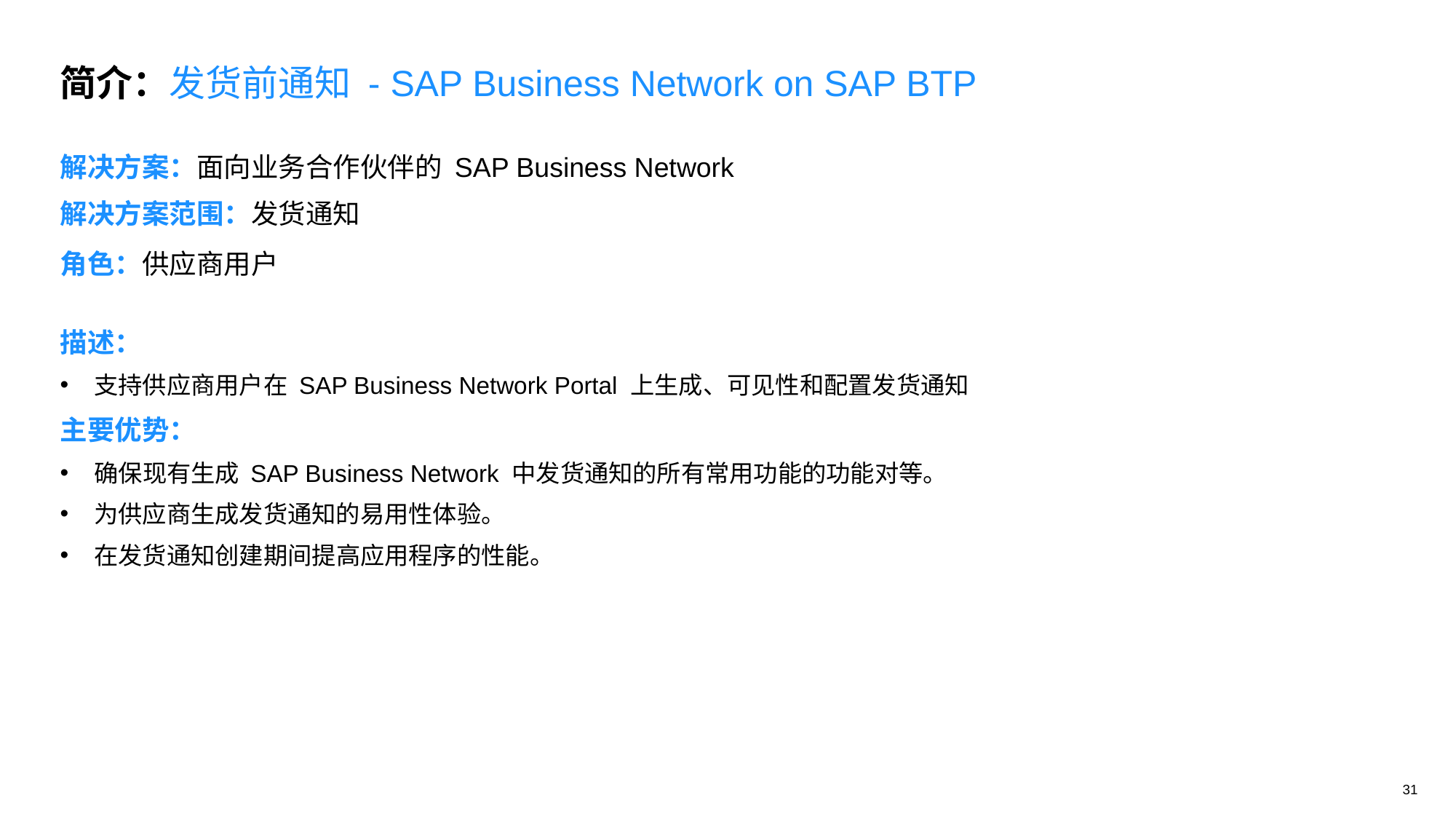

简介：发货前通知 - SAP Business Network on SAP BTP
解决方案：面向业务合作伙伴的 SAP Business Network
# 解决方案范围：发货通知
角色：供应商用户
描述：
支持供应商用户在 SAP Business Network Portal 上生成、可见性和配置发货通知
主要优势：
确保现有生成 SAP Business Network 中发货通知的所有常用功能的功能对等。
为供应商生成发货通知的易用性体验。
在发货通知创建期间提高应用程序的性能。